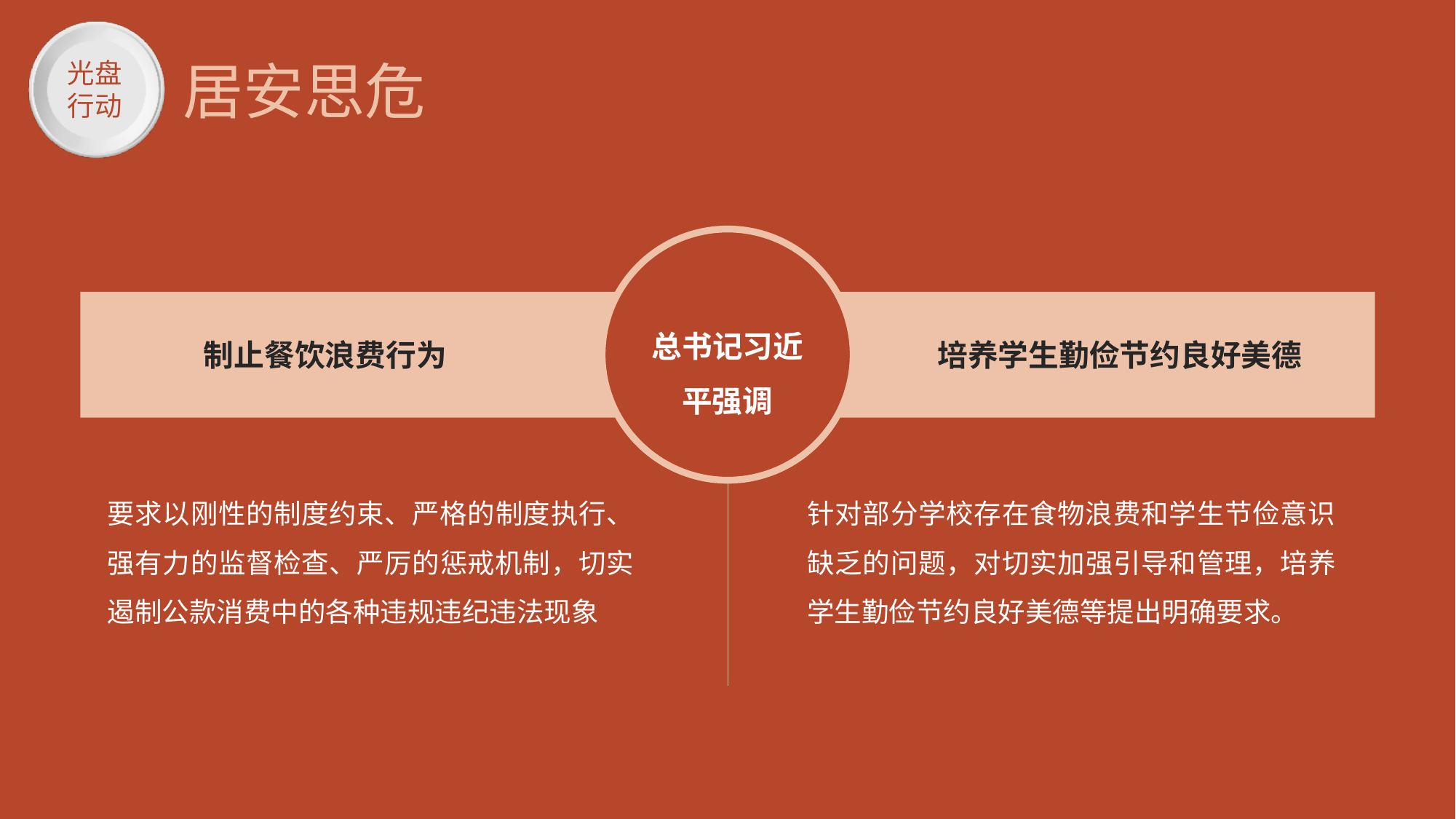

总书记习近平强调
制止餐饮浪费行为
培养学生勤俭节约良好美德
要求以刚性的制度约束、严格的制度执行、强有力的监督检查、严厉的惩戒机制，切实遏制公款消费中的各种违规违纪违法现象
针对部分学校存在食物浪费和学生节俭意识缺乏的问题，对切实加强引导和管理，培养学生勤俭节约良好美德等提出明确要求。